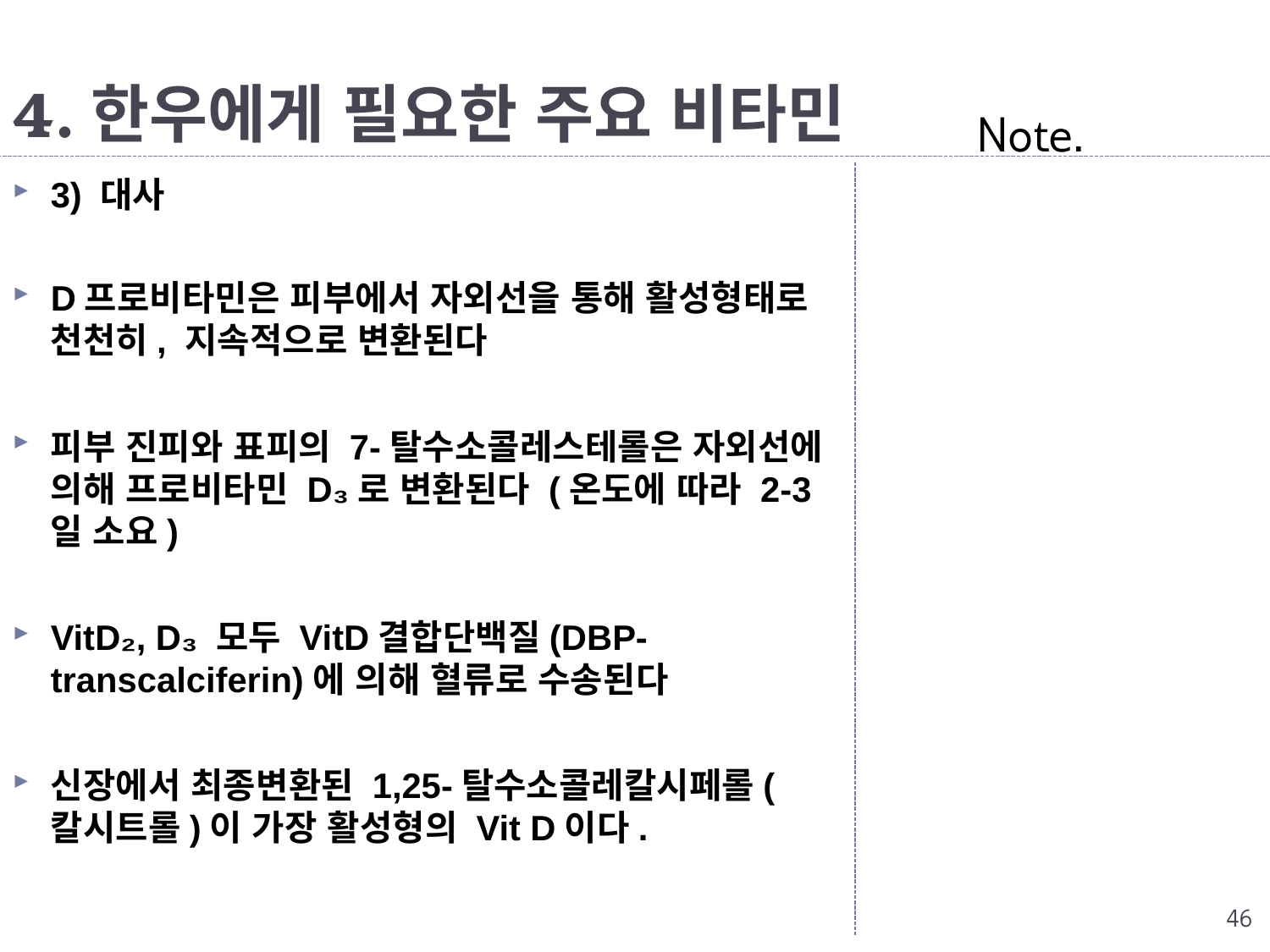

# 4.한우에게 필요한 주요 비타민
Note.

3) 대사

D프로비타민은 피부에서 자외선을 통해 활성형태로 천천히, 지속적으로 변환된다

피부 진피와 표피의 7-탈수소콜레스테롤은 자외선에 의해 프로비타민 D₃로 변환된다 (온도에 따라 2-3일 소요)

VitD₂, D₃ 모두 VitD결합단백질(DBP-transcalciferin)에 의해 혈류로 수송된다

신장에서 최종변환된 1,25-탈수소콜레칼시페롤(칼시트롤)이 가장 활성형의 Vit D이다.

46